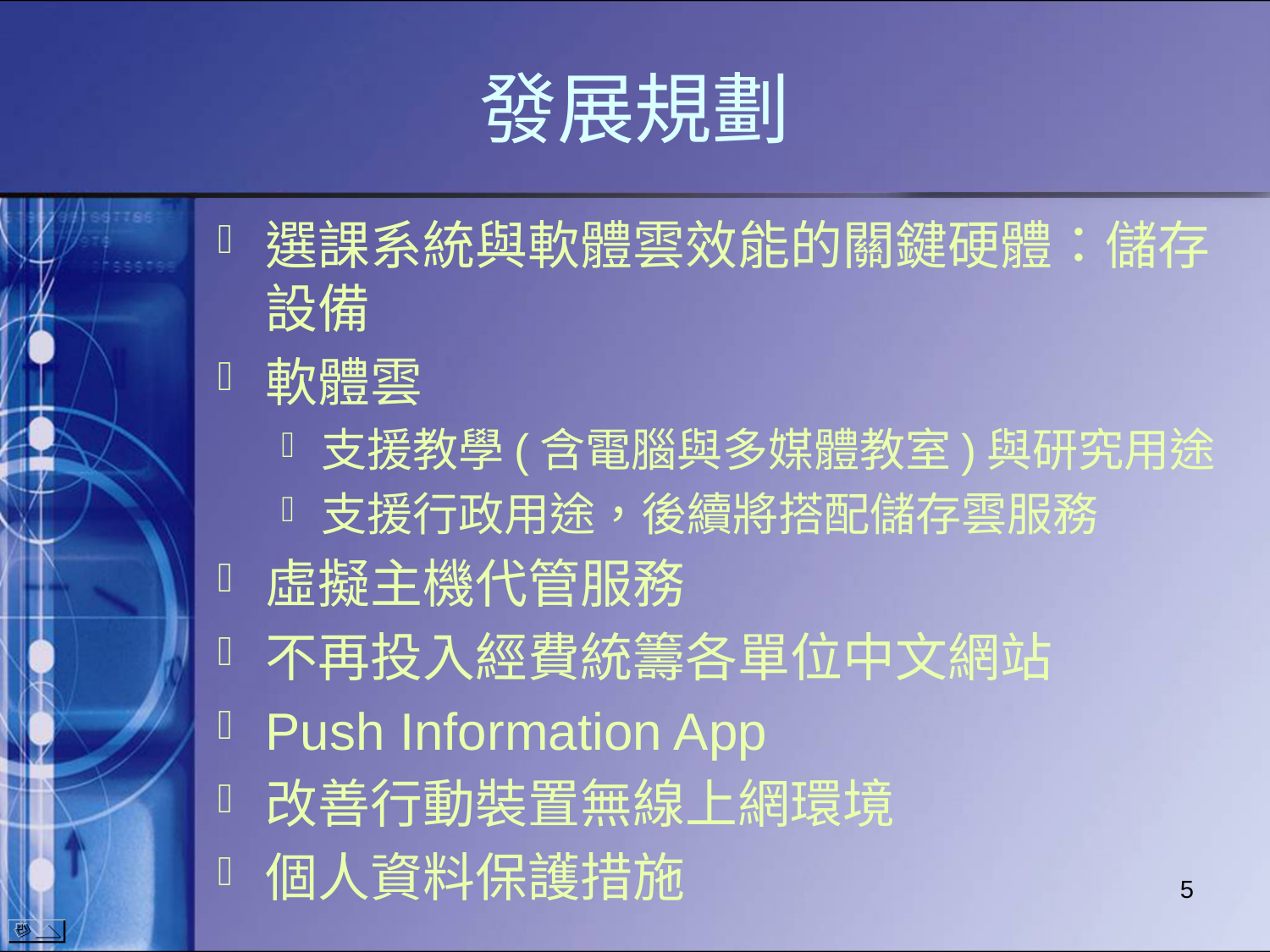

# 發展規劃
選課系統與軟體雲效能的關鍵硬體：儲存設備
軟體雲
支援教學(含電腦與多媒體教室)與研究用途
支援行政用途，後續將搭配儲存雲服務
虛擬主機代管服務
不再投入經費統籌各單位中文網站
Push Information App
改善行動裝置無線上網環境
個人資料保護措施
5